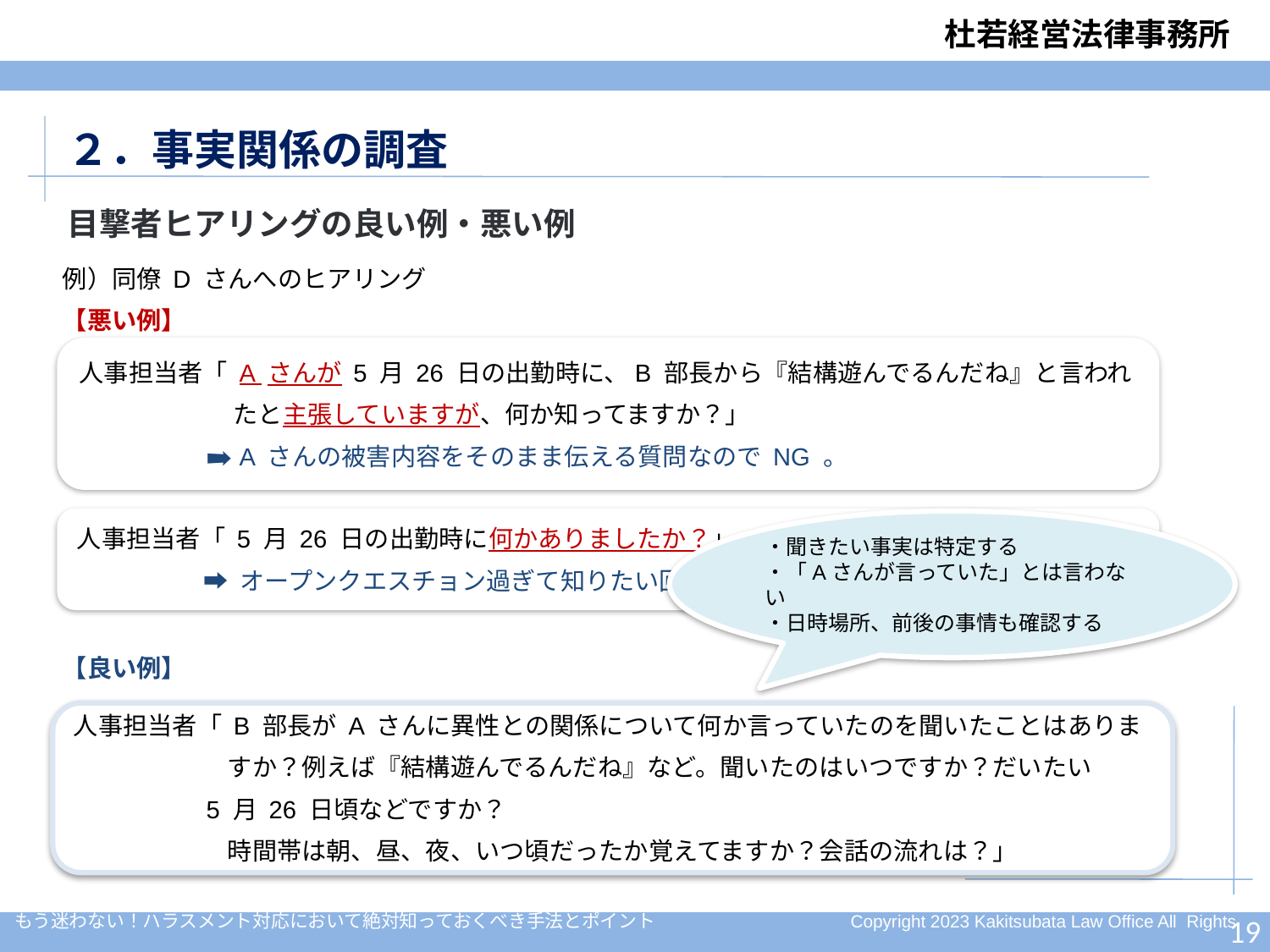

２．事実関係の調査
目撃者ヒアリングの良い例・悪い例
例）同僚 D さんへのヒアリング
【悪い例】
人事担当者「 A さんが 5 月 26 日の出勤時に、B 部長から『結構遊んでるんだね』と言われ
　　　　　　 たと主張していますが、何か知ってますか？」
➡ A さんの被害内容をそのまま伝える質問なので NG 。
人事担当者「 5 月 26 日の出勤時に何かありましたか？」
➡ オープンクエスチョン過ぎて知りたい回答が出てこない可能性が高く、NG
・聞きたい事実は特定する
・「Aさんが言っていた」とは言わない
・日時場所、前後の事情も確認する
【良い例】
人事担当者「 B 部長が A さんに異性との関係について何か言っていたのを聞いたことはありま
　　　　　　 すか？例えば『結構遊んでるんだね』など。聞いたのはいつですか？だいたい
                   5 月 26 日頃などですか？
　　　　　　 時間帯は朝、昼、夜、いつ頃だったか覚えてますか？会話の流れは？」
19